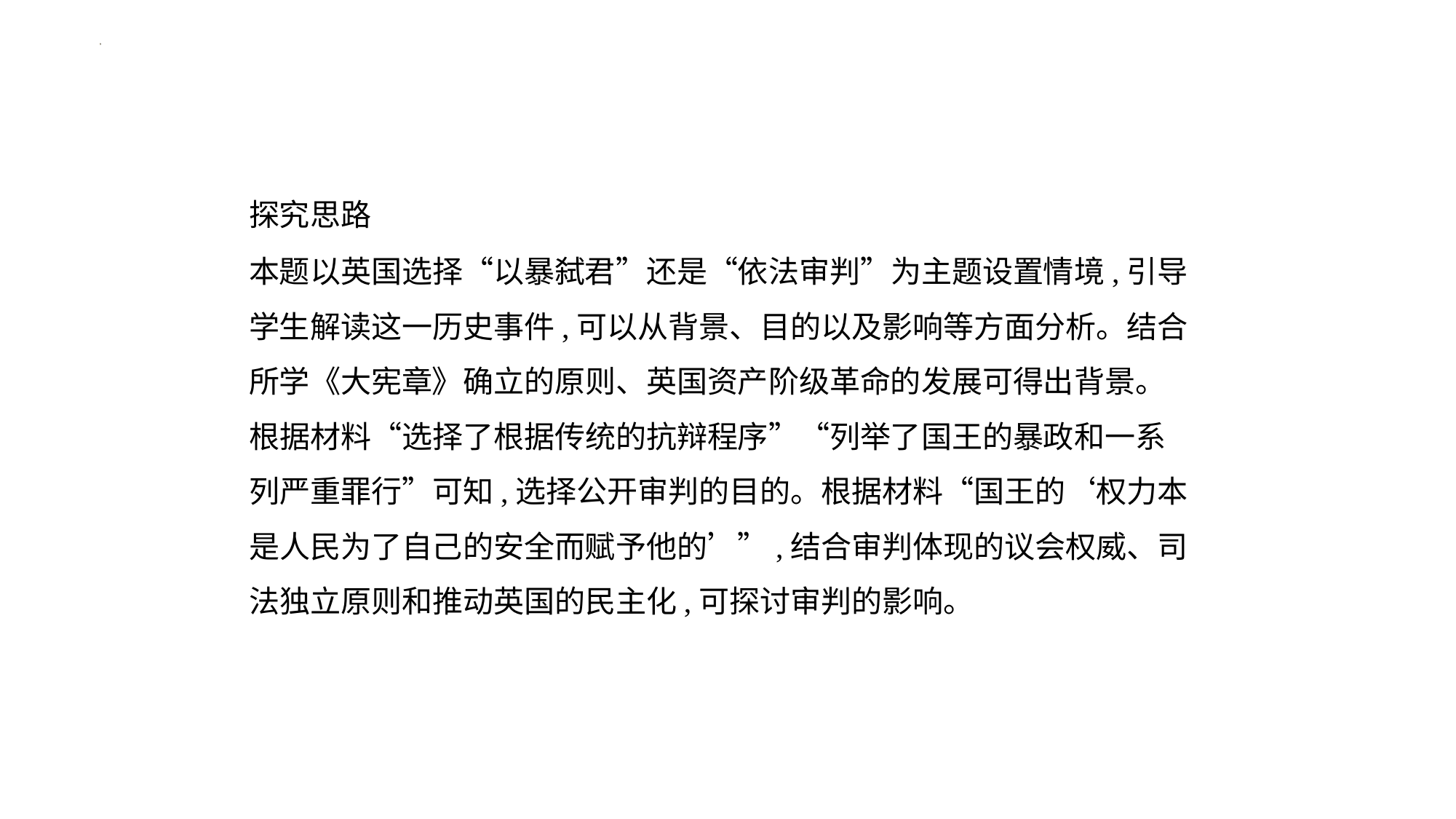

探究思路
本题以英国选择“以暴弑君”还是“依法审判”为主题设置情境,引导
学生解读这一历史事件,可以从背景、目的以及影响等方面分析。结合
所学《大宪章》确立的原则、英国资产阶级革命的发展可得出背景。
根据材料“选择了根据传统的抗辩程序”“列举了国王的暴政和一系
列严重罪行”可知,选择公开审判的目的。根据材料“国王的‘权力本
是人民为了自己的安全而赋予他的’”,结合审判体现的议会权威、司
法独立原则和推动英国的民主化,可探讨审判的影响。